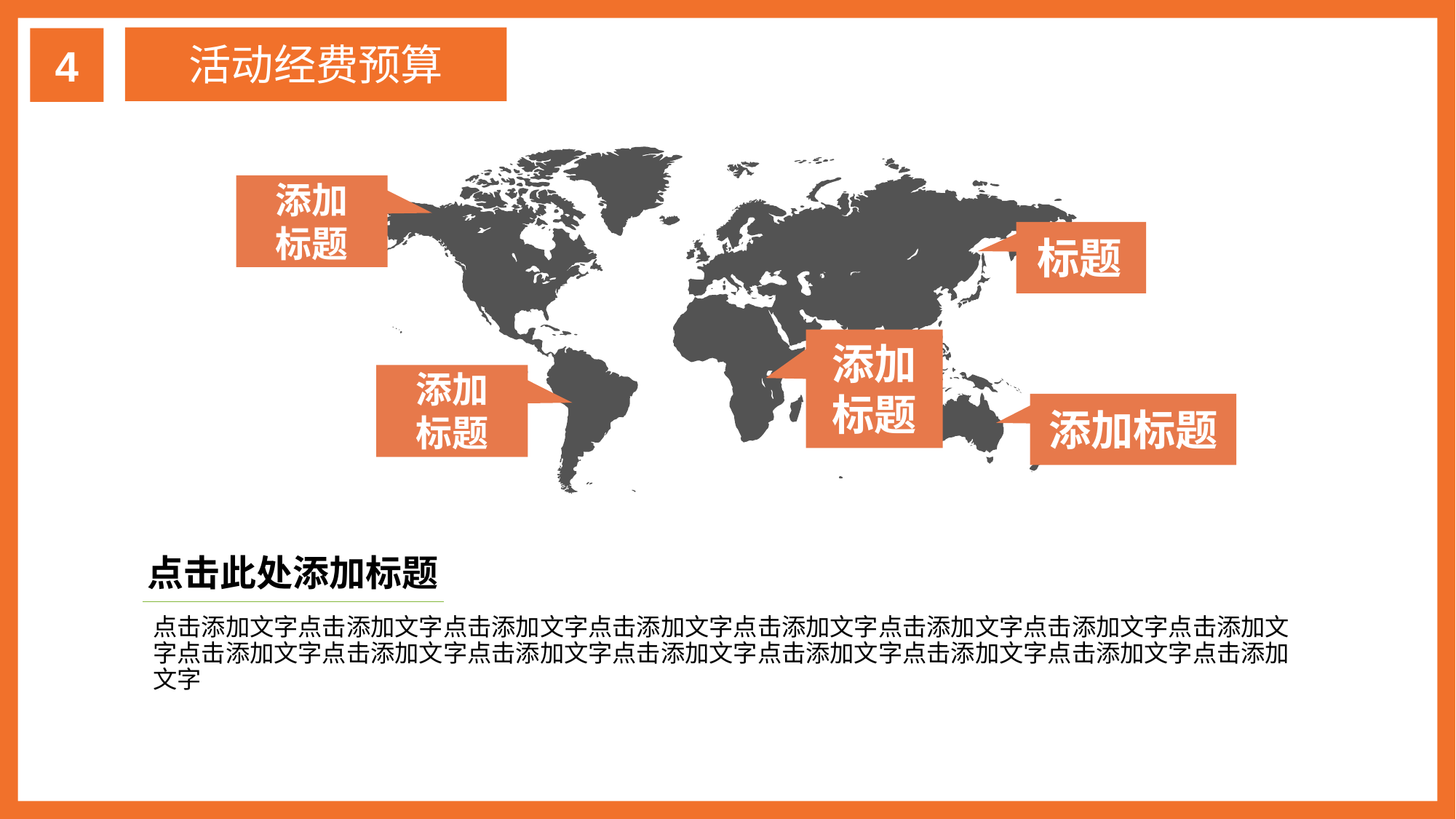

4
活动经费预算

添加
标题

标题

添加
标题
添加
标题

添加标题
点击此处添加标题
点击添加文字点击添加文字点击添加文字点击添加文字点击添加文字点击添加文字点击添加文字点击添加文字点击添加文字点击添加文字点击添加文字点击添加文字点击添加文字点击添加文字点击添加文字点击添加文字